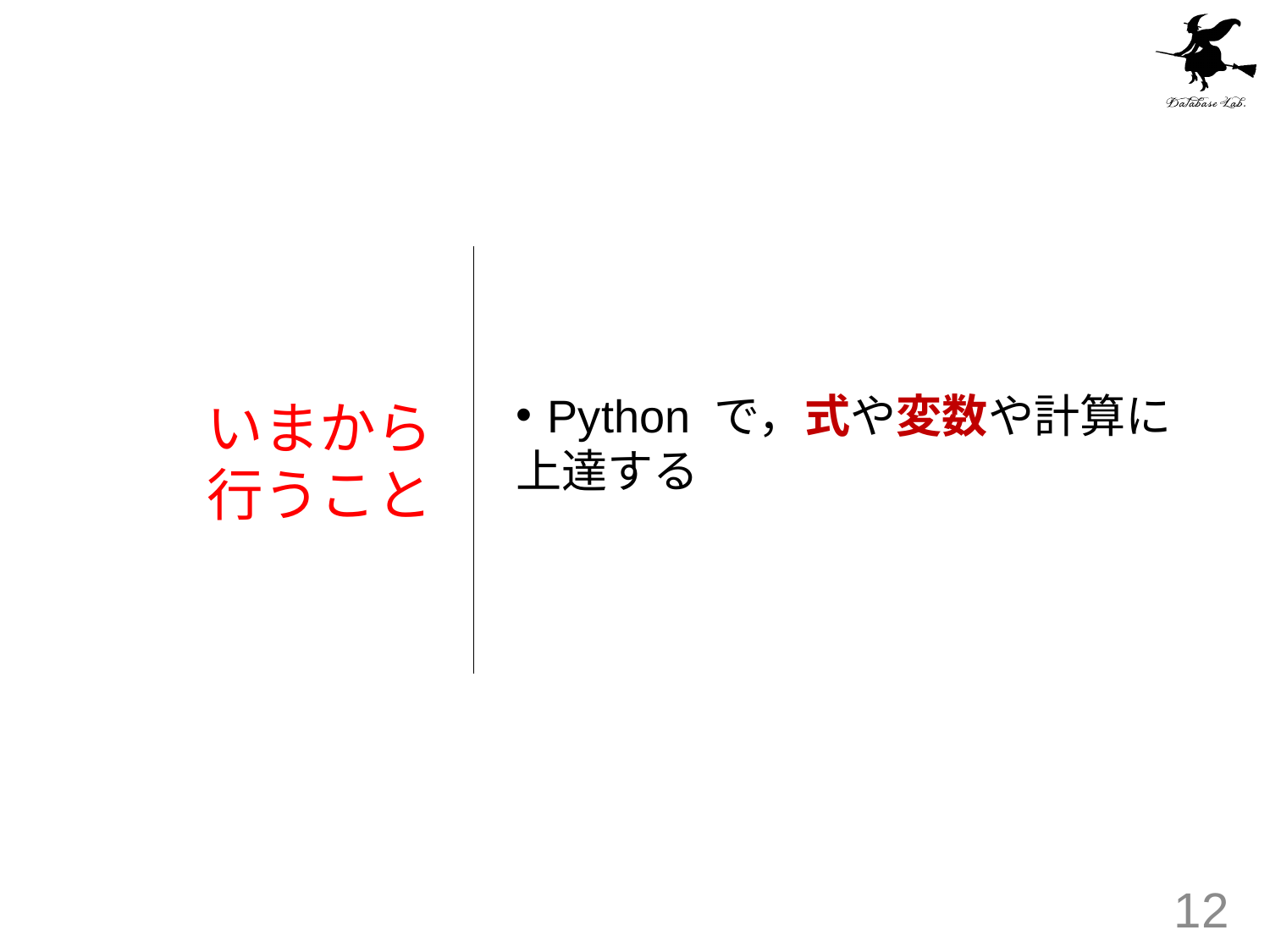

Python で，式や変数や計算に
上達する

# いまから 行うこと
12